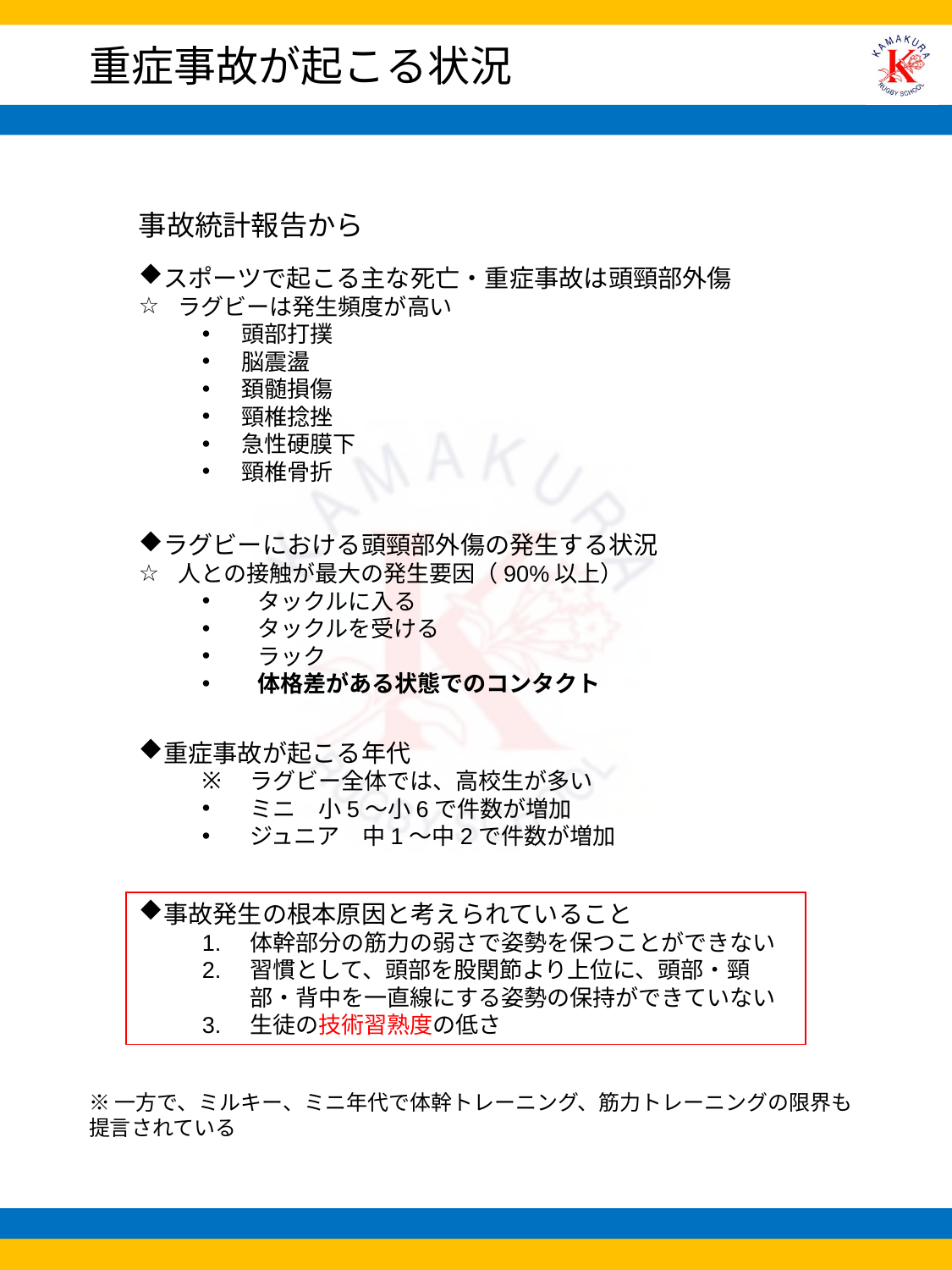

# 重症事故が起こる状況
事故統計報告から

スポーツで起こる主な死亡・重症事故は頭頸部外傷
ラグビーは発生頻度が高い
頭部打撲
脳震盪
頚髄損傷
頸椎捻挫
急性硬膜下
頸椎骨折

ラグビーにおける頭頸部外傷の発生する状況
人との接触が最大の発生要因（90%以上）
タックルに入る
タックルを受ける
ラック
体格差がある状態でのコンタクト
重症事故が起こる年代
ラグビー全体では、高校生が多い
ミニ　小5～小6で件数が増加
ジュニア　中1～中2で件数が増加
事故発生の根本原因と考えられていること
体幹部分の筋力の弱さで姿勢を保つことができない
習慣として、頭部を股関節より上位に、頭部・頸部・背中を一直線にする姿勢の保持ができていない
生徒の技術習熟度の低さ
※一方で、ミルキー、ミニ年代で体幹トレーニング、筋力トレーニングの限界も提言されている